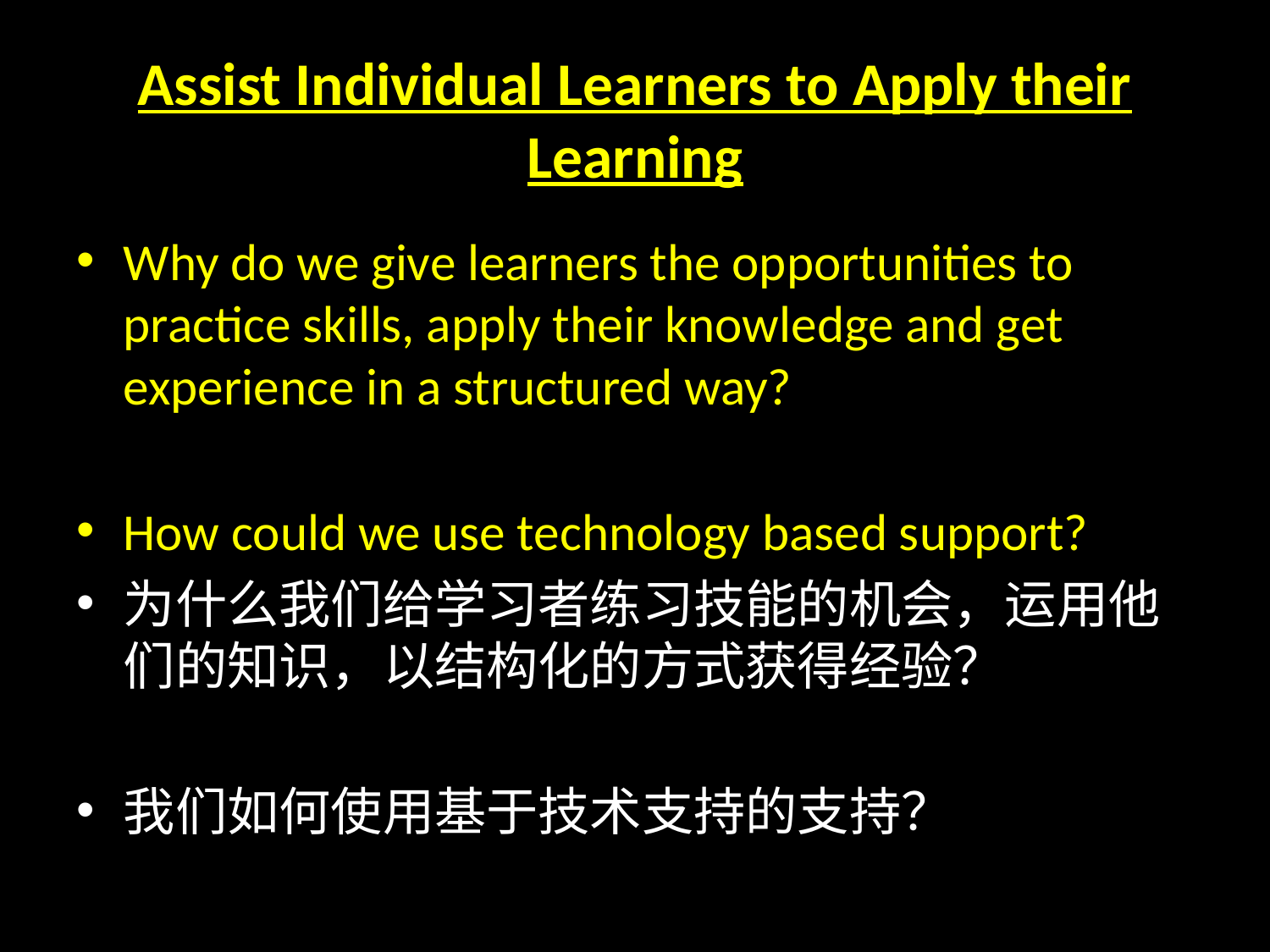

# Assist Individual Learners to Apply their Learning
Why do we give learners the opportunities to practice skills, apply their knowledge and get experience in a structured way?

How could we use technology based support?
为什么我们给学习者练习技能的机会，运用他们的知识，以结构化的方式获得经验？

我们如何使用基于技术支持的支持？